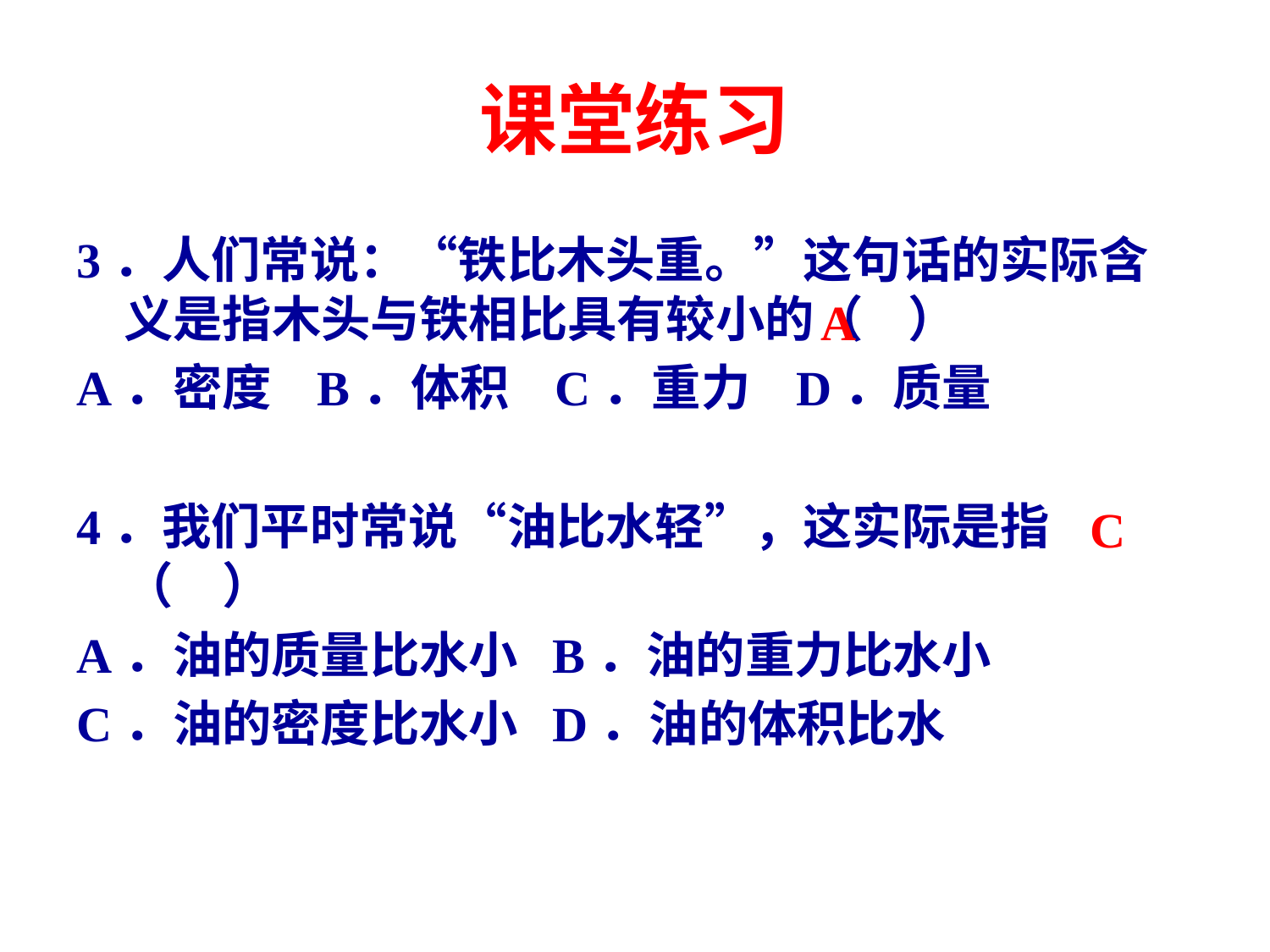

# 课堂练习
3．人们常说：“铁比木头重。”这句话的实际含义是指木头与铁相比具有较小的（    ）
A．密度   B．体积   C．重力   D．质量

4．我们平时常说“油比水轻”，这实际是指（　）
A．油的质量比水小  B．油的重力比水小
C．油的密度比水小  D．油的体积比水

A
C